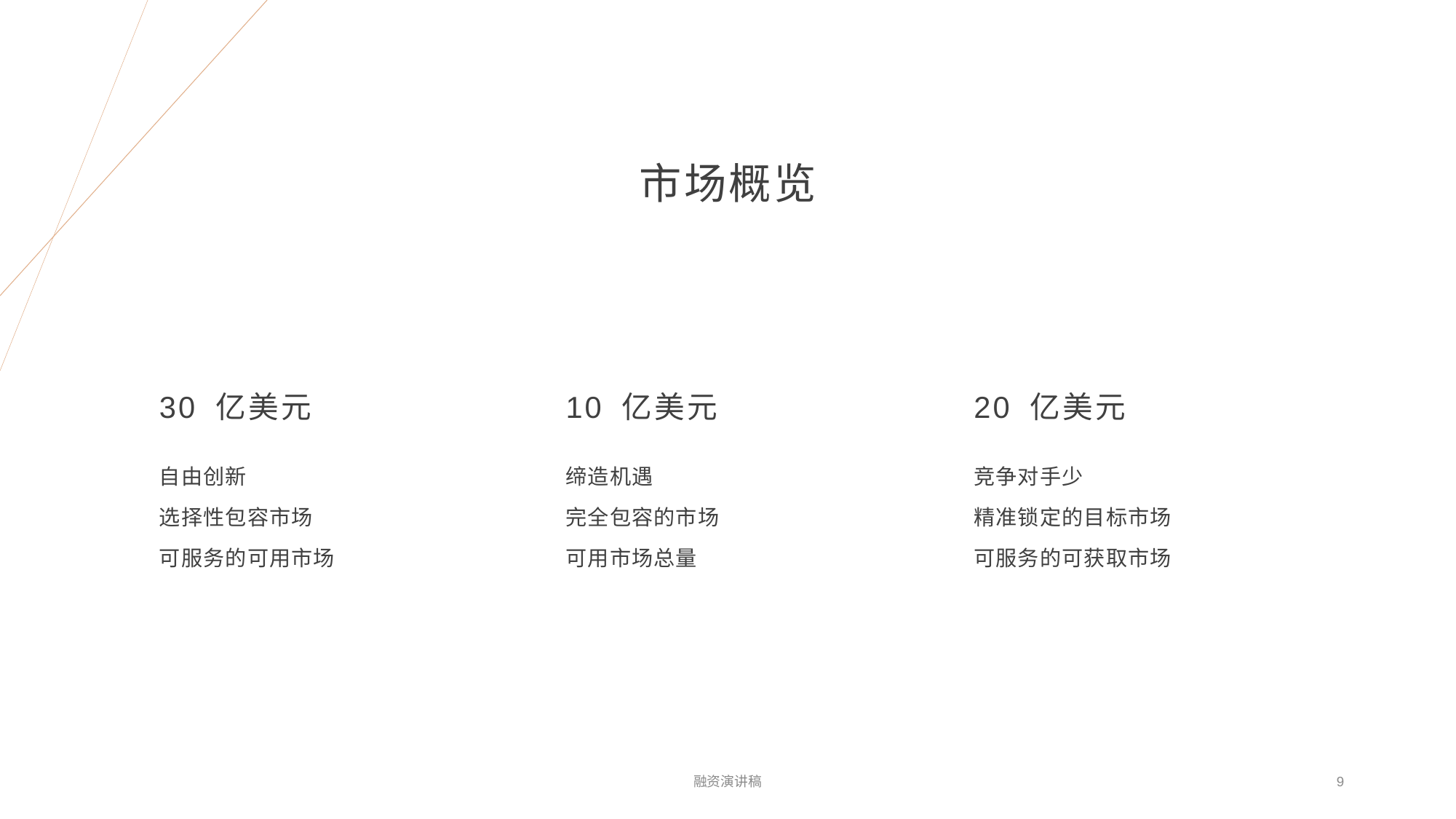

# 市场概览
30 亿美元
10 亿美元
20 亿美元
自由创新
选择性包容市场
可服务的可用市场

缔造机遇
完全包容的市场
可用市场总量
竞争对手少
精准锁定的目标市场
可服务的可获取市场

融资演讲稿
9